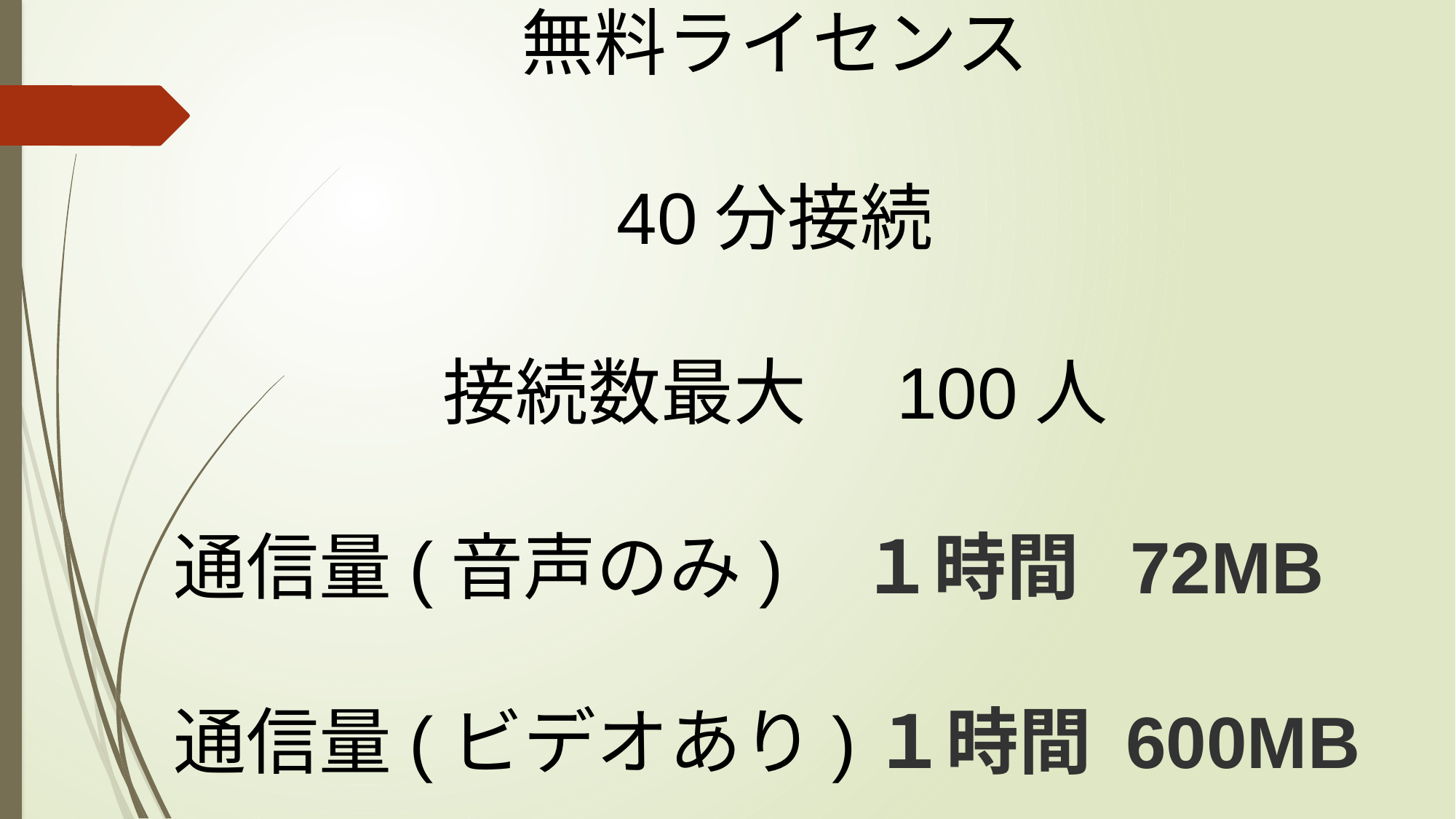

無料ライセンス

40分接続

接続数最大　100人

通信量(音声のみ)   １時間  72MB

通信量(ビデオあり)１時間 600MB